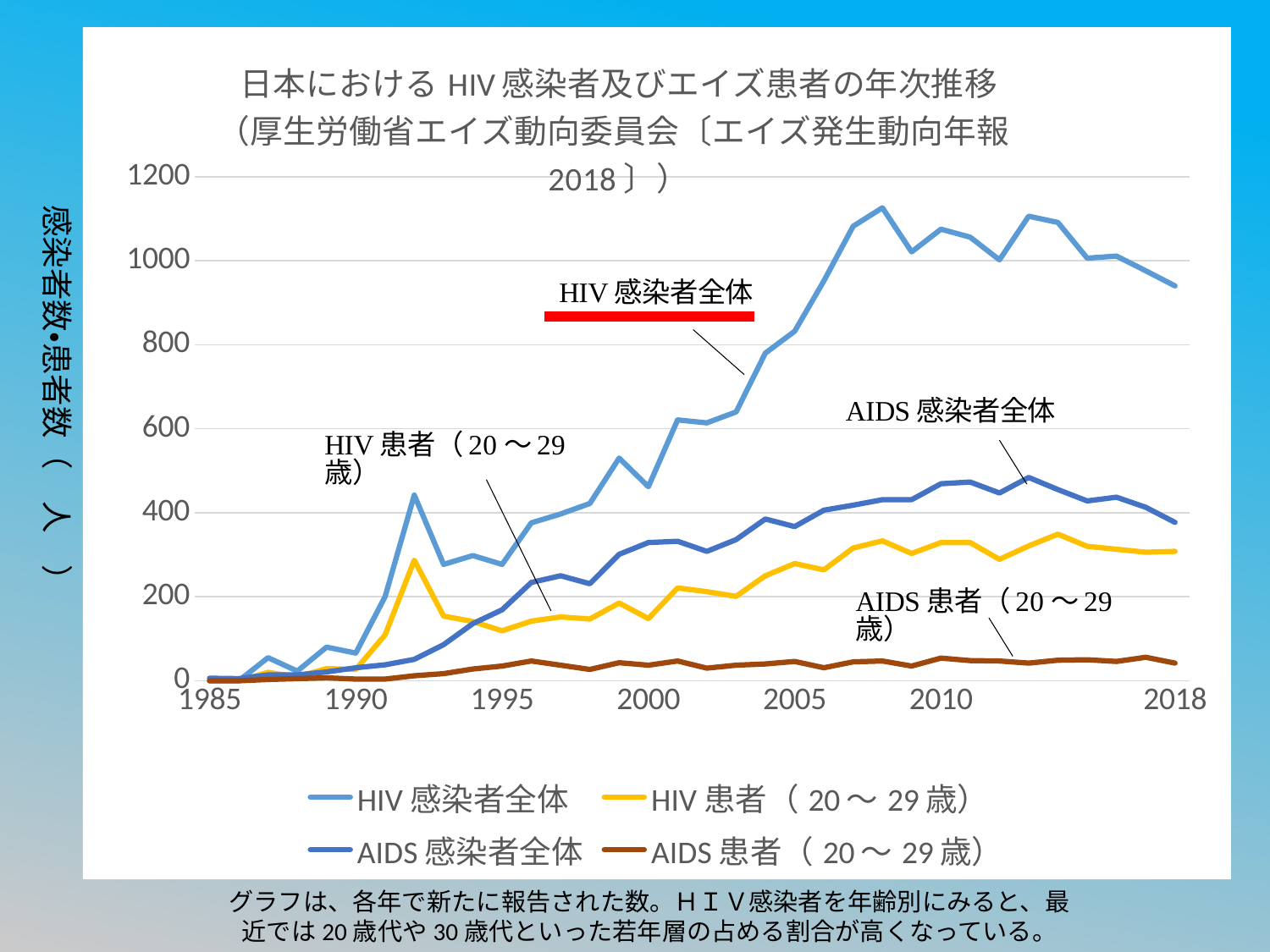

[unsupported chart]

感染者数・患者数（　人　）

グラフは、各年で新たに報告された数。ＨＩＶ感染者を年齢別にみると、最
近では20歳代や30歳代といった若年層の占める割合が高くなっている。